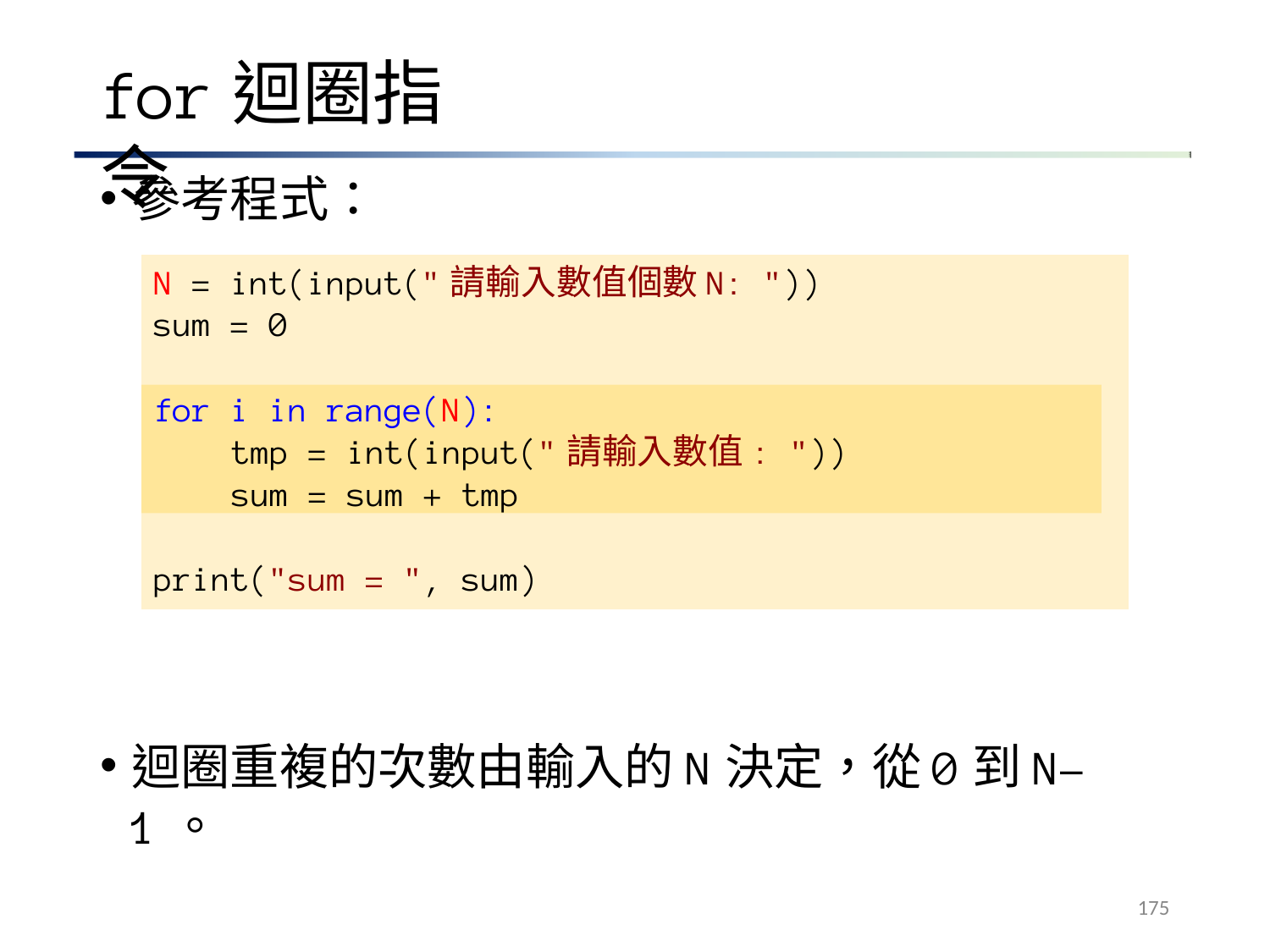

# for迴圈指令
參考程式：

N = int(input("請輸入數值個數N: "))
sum = 0
for i in range(N):
tmp = int(input("請輸入數值: "))
sum = sum + tmp
print("sum = ", sum)
迴圈重複的次數由輸入的N決定，從0到N-1。
175